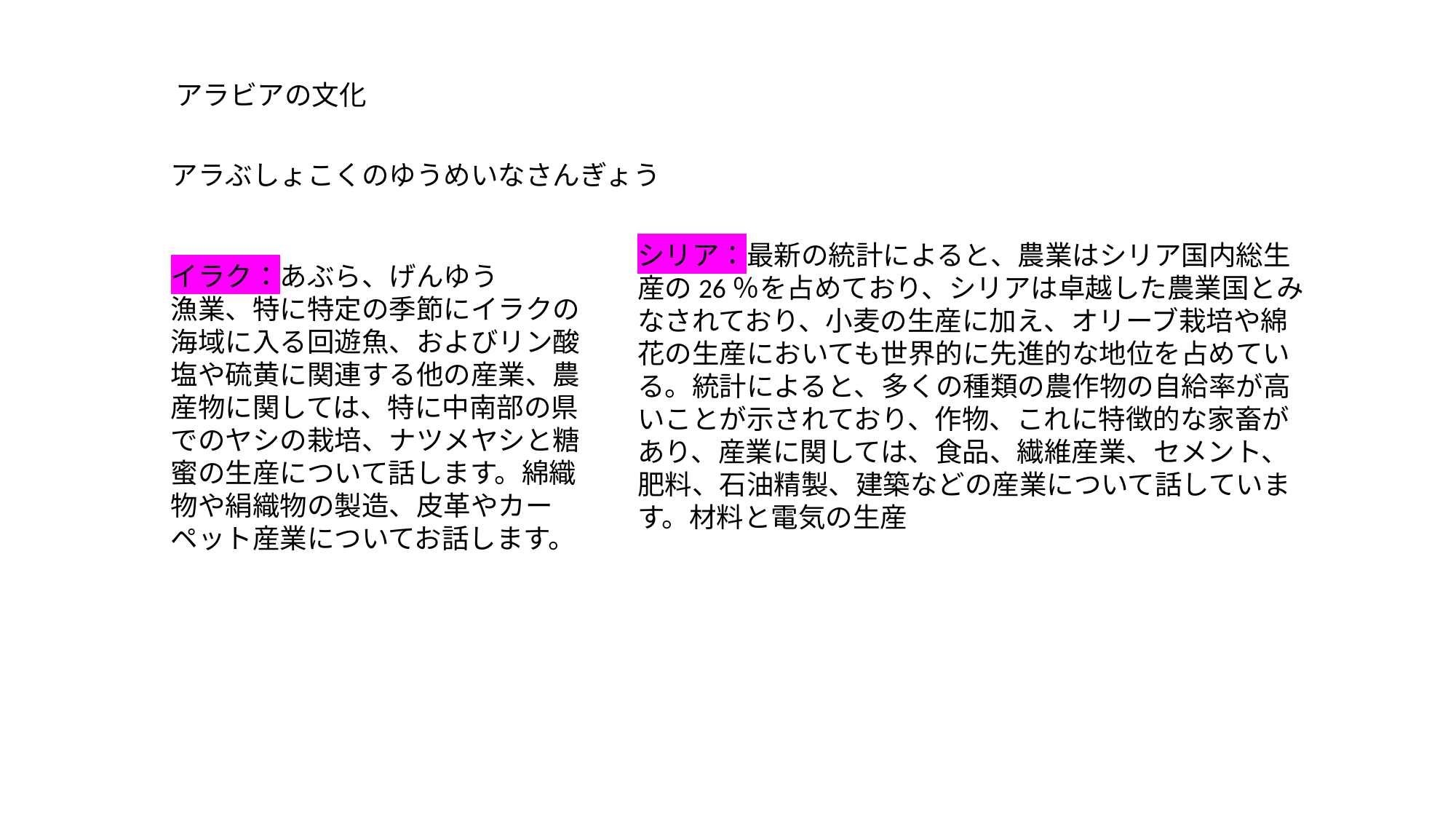

アラビアの文化
アラぶしょこくのゆうめいなさんぎょう
シリア：最新の統計によると、農業はシリア国内総生産の26％を占めており、シリアは卓越した農業国とみなされており、小麦の生産に加え、オリーブ栽培や綿花の生産においても世界的に先進的な地位を占めている。統計によると、多くの種類の農作物の自給率が高いことが示されており、作物、これに特徴的な家畜があり、産業に関しては、食品、繊維産業、セメント、肥料、石油精製、建築などの産業について話しています。材料と電気の生産
イラク：あぶら、げんゆう
漁業、特に特定の季節にイラクの海域に入る回遊魚、およびリン酸塩や硫黄に関連する他の産業、農産物に関しては、特に中南部の県でのヤシの栽培、ナツメヤシと糖蜜の生産について話します。綿織物や絹織物の製造、皮革やカーペット産業についてお話します。